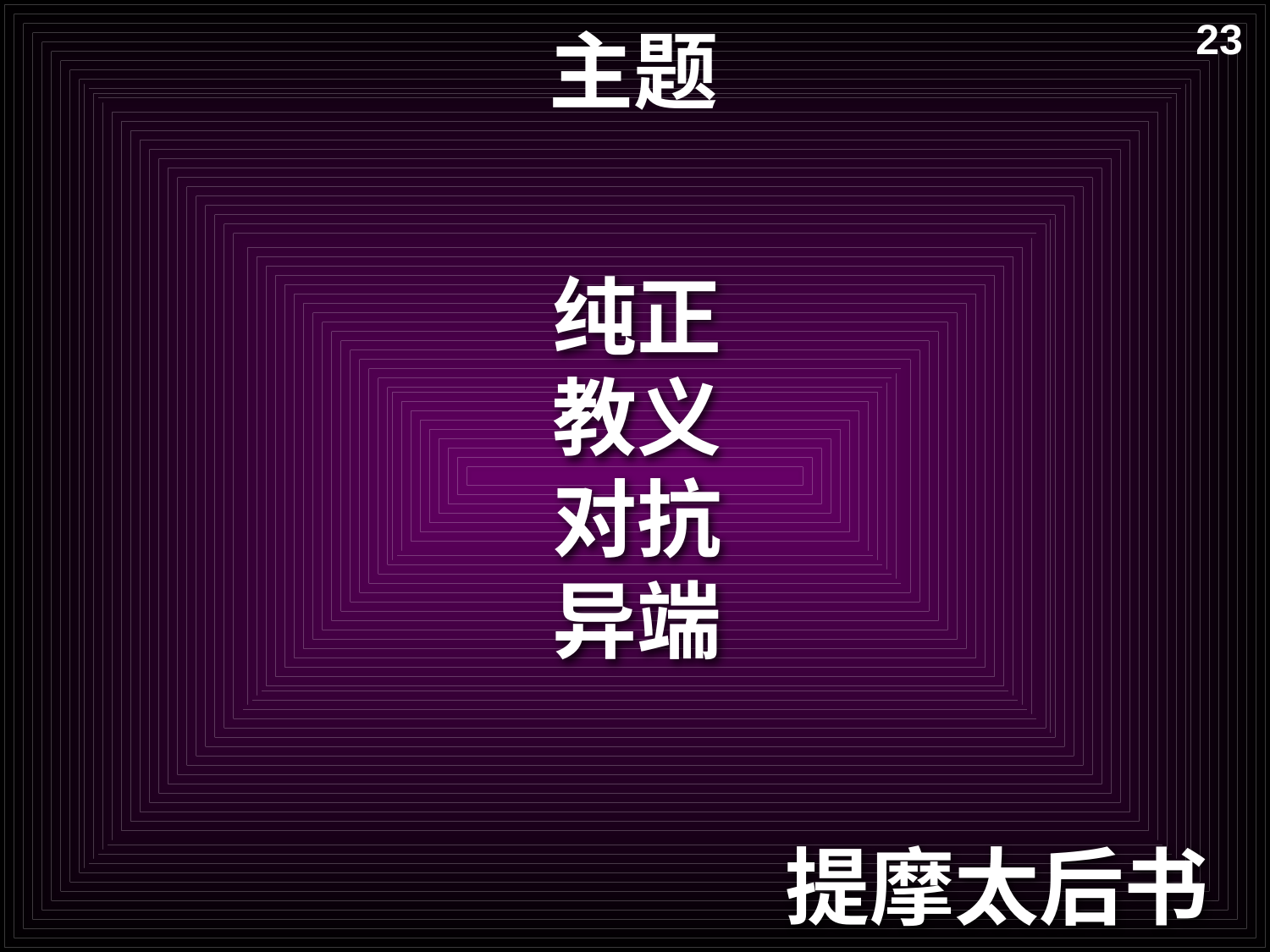

# 主题
23
纯正
教义
对抗
异端

提摩太后书